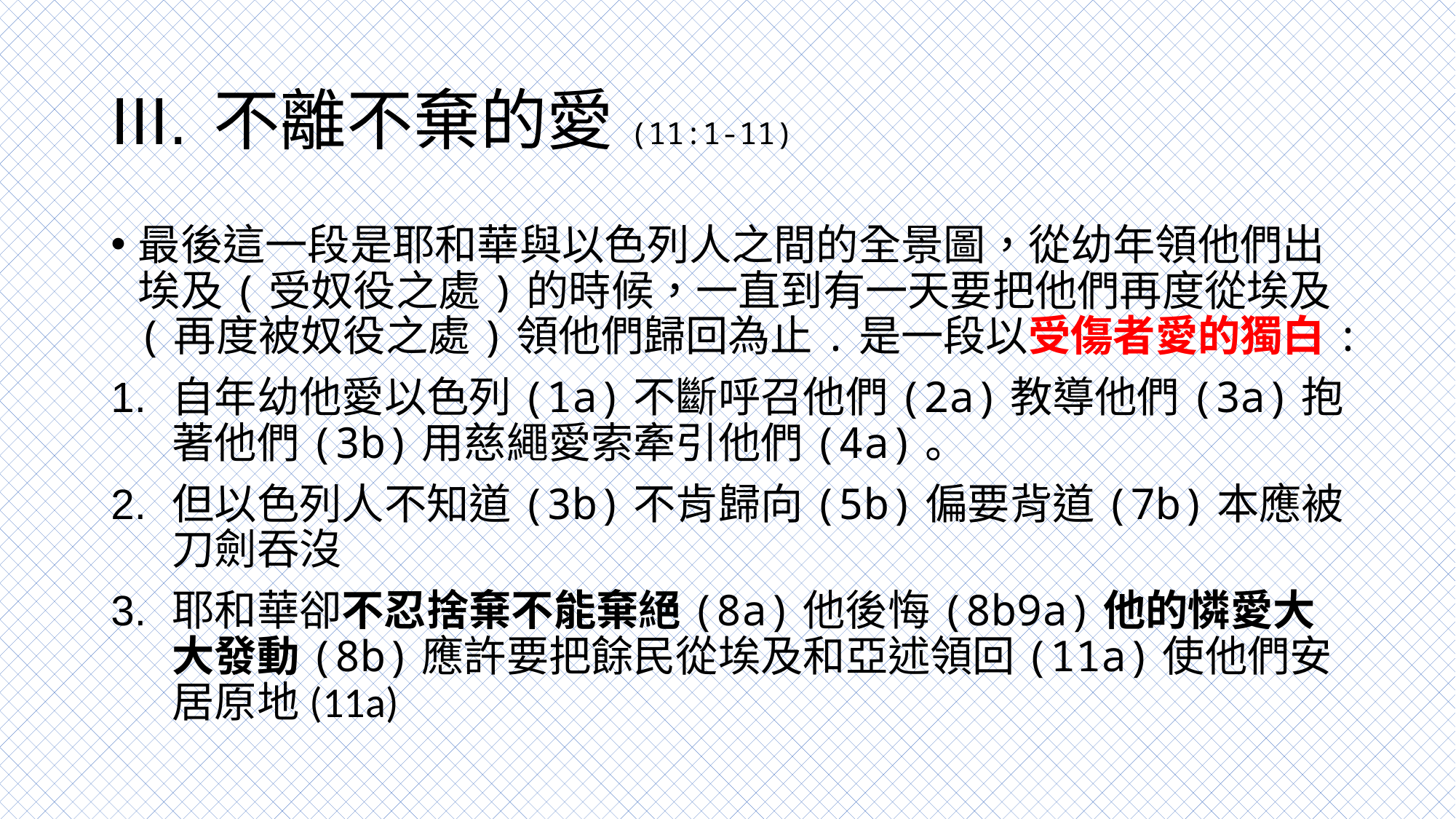

# 不離不棄的愛(11:1-11)
最後這一段是耶和華與以色列人之間的全景圖，從幼年領他們出埃及(受奴役之處)的時候，一直到有一天要把他們再度從埃及(再度被奴役之處)領他們歸回為止.是一段以受傷者愛的獨白:
自年幼他愛以色列(1a)不斷呼召他們(2a)教導他們(3a)抱著他們(3b)用慈繩愛索牽引他們(4a)。
但以色列人不知道(3b)不肯歸向(5b)偏要背道(7b)本應被刀劍吞沒
耶和華卻不忍捨棄不能棄絕(8a)他後悔(8b9a)他的憐愛大大發動(8b)應許要把餘民從埃及和亞述領回(11a)使他們安居原地(11a)